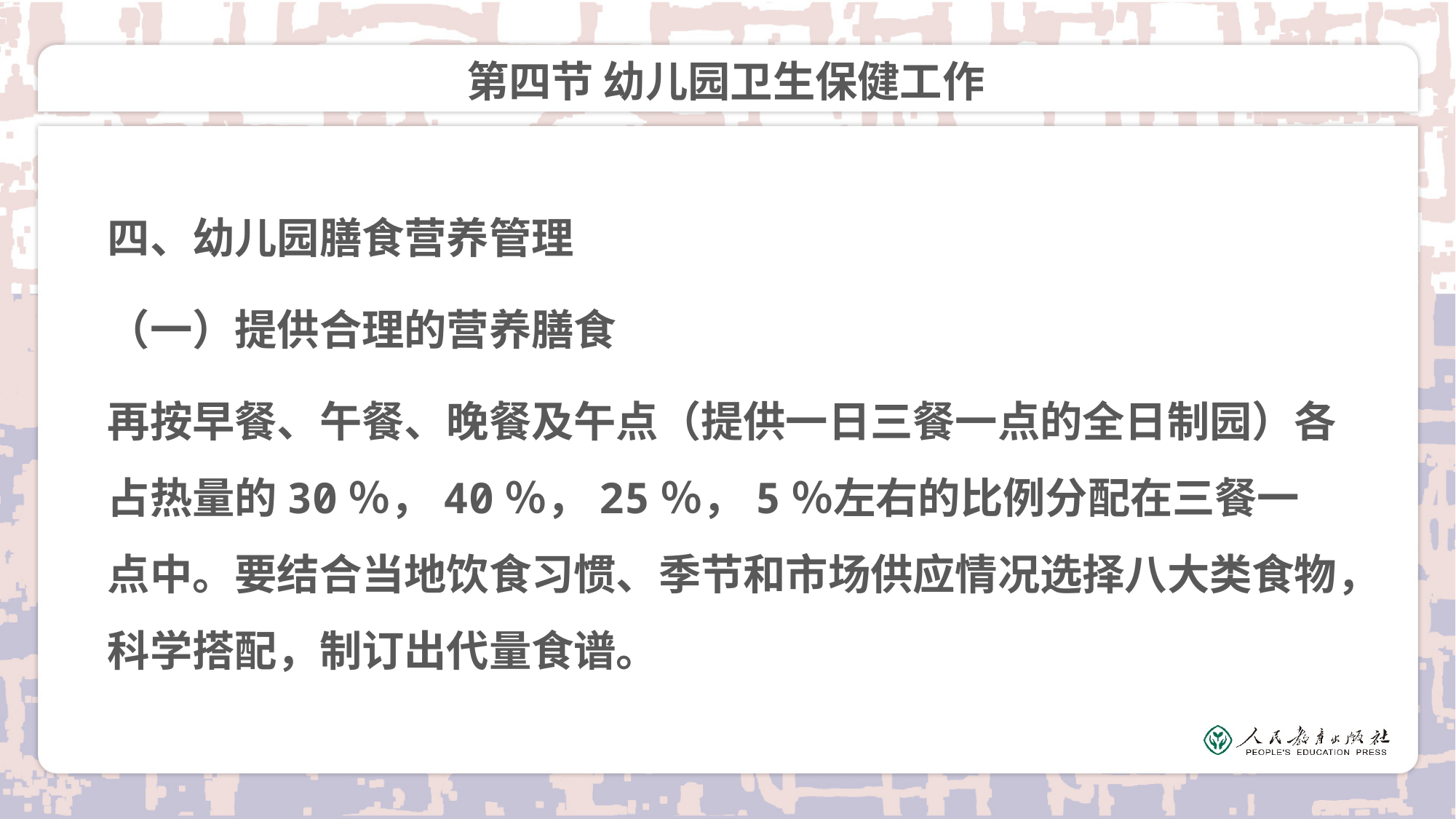

# 第四节 幼儿园卫生保健工作
四、幼儿园膳食营养管理
（一）提供合理的营养膳食
再按早餐、午餐、晚餐及午点（提供一日三餐一点的全日制园）各占热量的30％，40％，25％，5％左右的比例分配在三餐一点中。要结合当地饮食习惯、季节和市场供应情况选择八大类食物，科学搭配，制订出代量食谱。